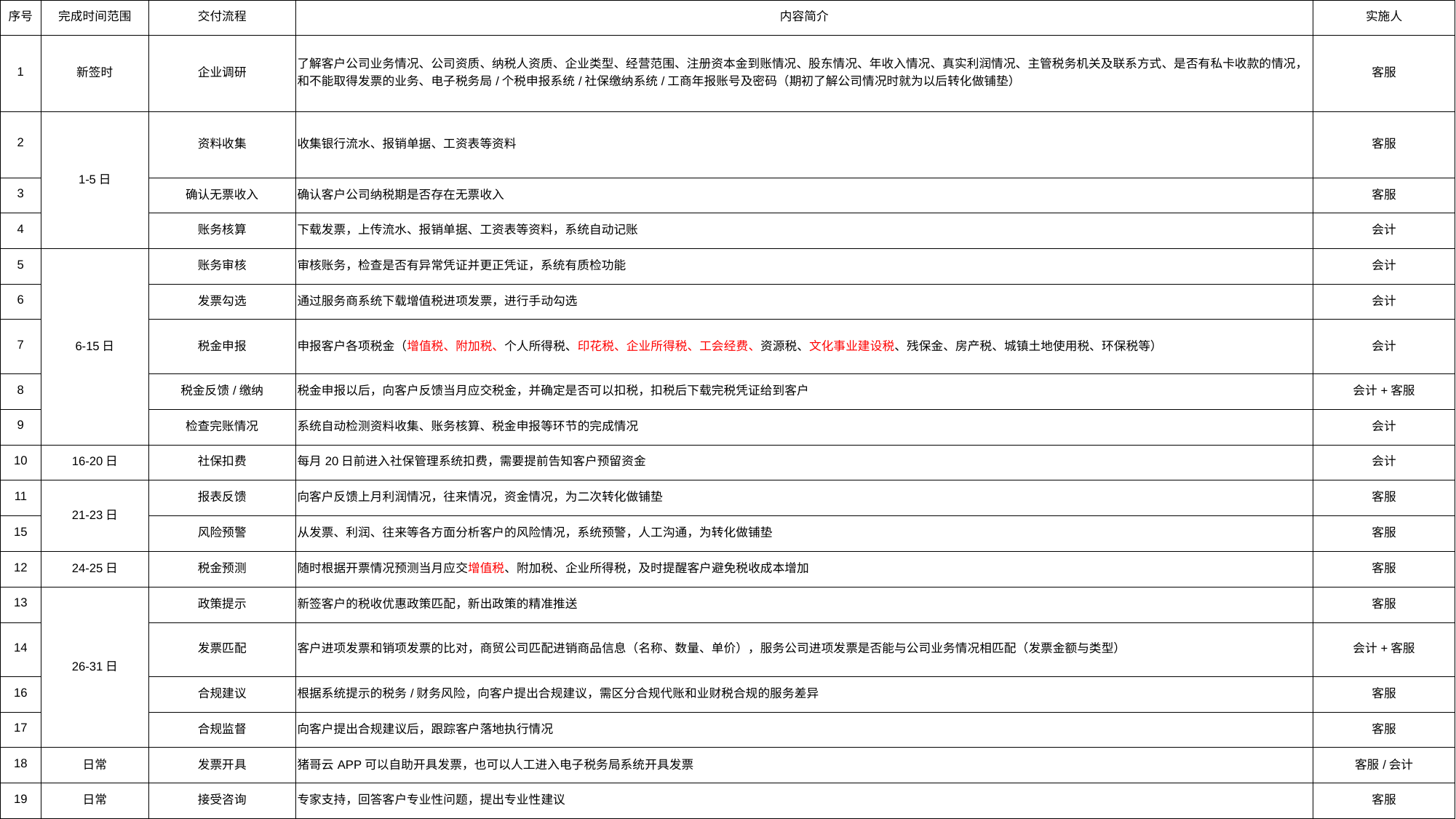

| 序号 | 完成时间范围 | 交付流程 | 内容简介 | 实施人 |
| --- | --- | --- | --- | --- |
| 1 | 新签时 | 企业调研 | 了解客户公司业务情况、公司资质、纳税人资质、企业类型、经营范围、注册资本金到账情况、股东情况、年收入情况、真实利润情况、主管税务机关及联系方式、是否有私卡收款的情况，和不能取得发票的业务、电子税务局/个税申报系统/社保缴纳系统/工商年报账号及密码（期初了解公司情况时就为以后转化做铺垫） | 客服 |
| 2 | 1-5日 | 资料收集 | 收集银行流水、报销单据、工资表等资料 | 客服 |
| 3 |  | 确认无票收入 | 确认客户公司纳税期是否存在无票收入 | 客服 |
| 4 |  | 账务核算 | 下载发票，上传流水、报销单据、工资表等资料，系统自动记账 | 会计 |
| 5 | 6-15日 | 账务审核 | 审核账务，检查是否有异常凭证并更正凭证，系统有质检功能 | 会计 |
| 6 |  | 发票勾选 | 通过服务商系统下载增值税进项发票，进行手动勾选 | 会计 |
| 7 |  | 税金申报 | 申报客户各项税金（增值税、附加税、个人所得税、印花税、企业所得税、工会经费、资源税、文化事业建设税、残保金、房产税、城镇土地使用税、环保税等） | 会计 |
| 8 |  | 税金反馈/缴纳 | 税金申报以后，向客户反馈当月应交税金，并确定是否可以扣税，扣税后下载完税凭证给到客户 | 会计+客服 |
| 9 |  | 检查完账情况 | 系统自动检测资料收集、账务核算、税金申报等环节的完成情况 | 会计 |
| 10 | 16-20日 | 社保扣费 | 每月20日前进入社保管理系统扣费，需要提前告知客户预留资金 | 会计 |
| 11 | 21-23日 | 报表反馈 | 向客户反馈上月利润情况，往来情况，资金情况，为二次转化做铺垫 | 客服 |
| 15 |  | 风险预警 | 从发票、利润、往来等各方面分析客户的风险情况，系统预警，人工沟通，为转化做铺垫 | 客服 |
| 12 | 24-25日 | 税金预测 | 随时根据开票情况预测当月应交增值税、附加税、企业所得税，及时提醒客户避免税收成本增加 | 客服 |
| 13 | 26-31日 | 政策提示 | 新签客户的税收优惠政策匹配，新出政策的精准推送 | 客服 |
| 14 |  | 发票匹配 | 客户进项发票和销项发票的比对，商贸公司匹配进销商品信息（名称、数量、单价），服务公司进项发票是否能与公司业务情况相匹配（发票金额与类型） | 会计+客服 |
| 16 |  | 合规建议 | 根据系统提示的税务/财务风险，向客户提出合规建议，需区分合规代账和业财税合规的服务差异 | 客服 |
| 17 |  | 合规监督 | 向客户提出合规建议后，跟踪客户落地执行情况 | 客服 |
| 18 | 日常 | 发票开具 | 猪哥云APP可以自助开具发票，也可以人工进入电子税务局系统开具发票 | 客服/会计 |
| 19 | 日常 | 接受咨询 | 专家支持，回答客户专业性问题，提出专业性建议 | 客服 |